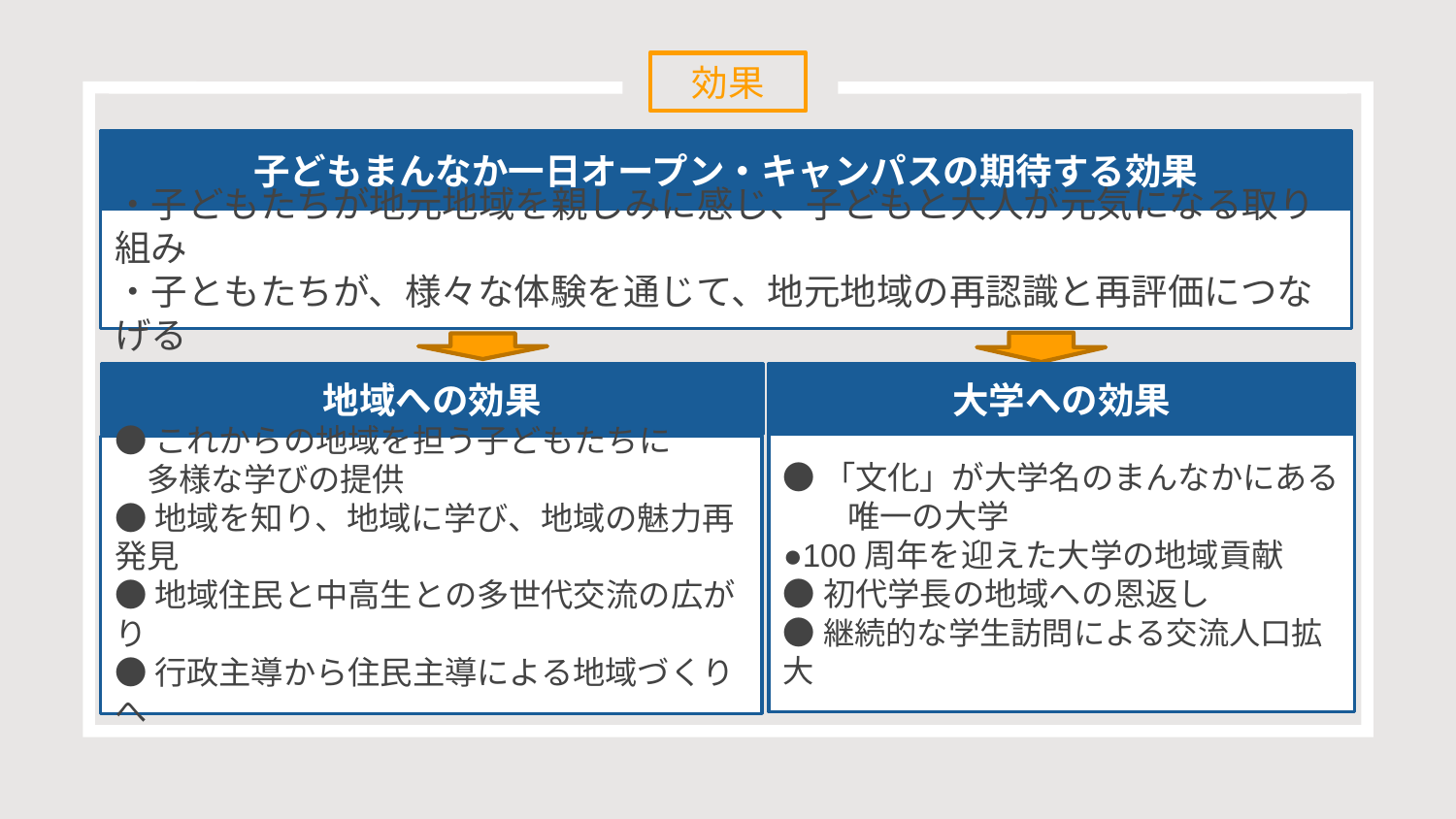

効果
子どもまんなか一日オープン・キャンパスの期待する効果
・子どもたちが地元地域を親しみに感じ、子どもと大人が元気になる取り組み
・子ともたちが、様々な体験を通じて、地元地域の再認識と再評価につなげる

大学への効果
地域への効果
●「文化」が大学名のまんなかにある
　　唯一の大学
●100周年を迎えた大学の地域貢献
●初代学長の地域への恩返し
●継続的な学生訪問による交流人口拡大
●これからの地域を担う子どもたちに
　多様な学びの提供
●地域を知り、地域に学び、地域の魅力再発見
●地域住民と中高生との多世代交流の広がり
●行政主導から住民主導による地域づくりへ